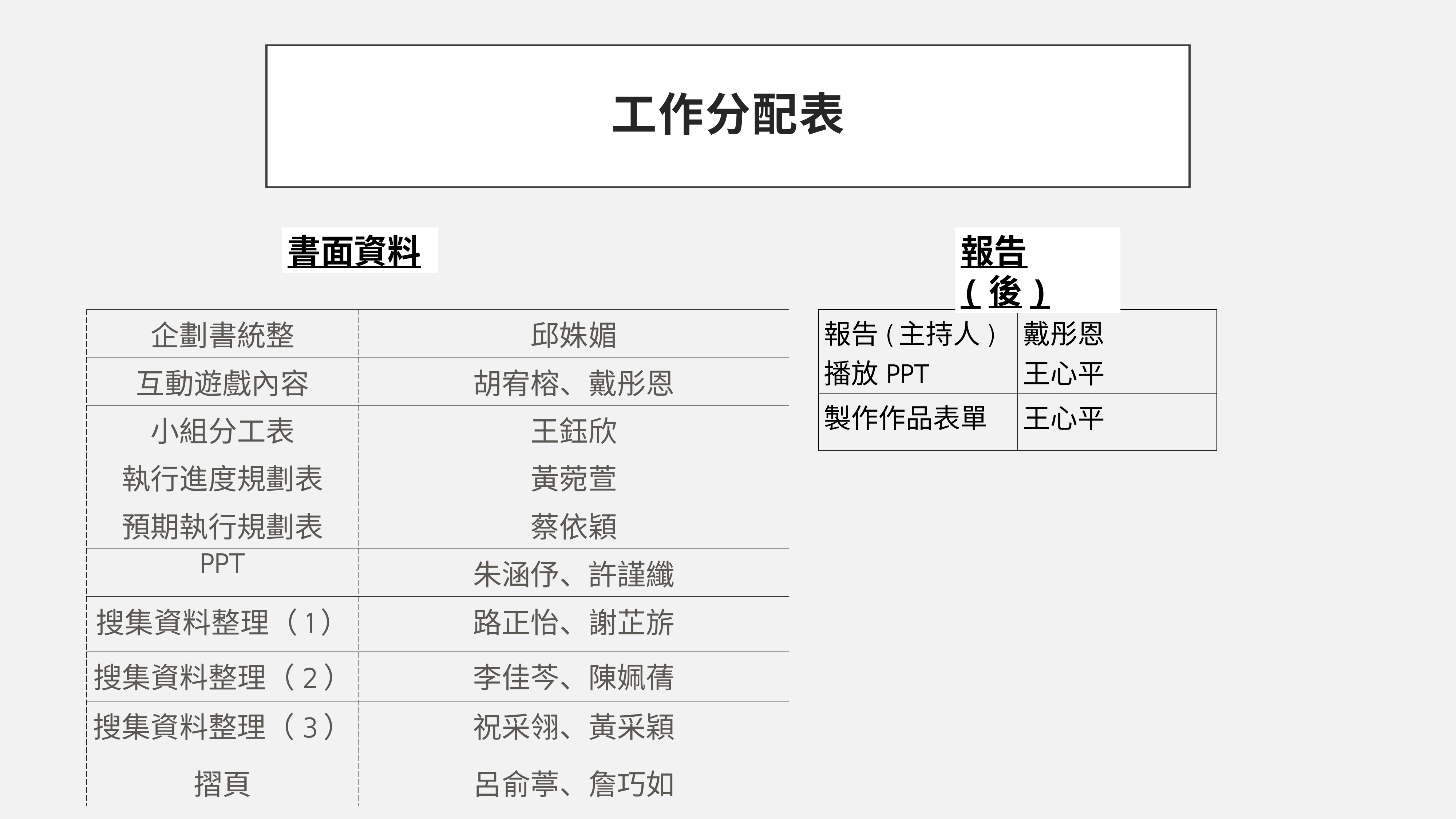

# 工作分配表
書面資料
報告(後)
| 企劃書統整 | 邱姝媚 |
| --- | --- |
| 互動遊戲內容 | 胡宥榕、戴彤恩 |
| 小組分工表 | 王鈺欣 |
| 執行進度規劃表 | 黃菀萱 |
| 預期執行規劃表 | 蔡依穎 |
| PPT | 朱涵伃、許謹纖 |
| 搜集資料整理（1） | 路正怡、謝芷旂 |
| 搜集資料整理（2） | 李佳芩、陳姵蒨 |
| 搜集資料整理（3） | 祝采翎、黃采穎 |
| 摺頁 | 呂俞葶、詹巧如 |
| 報告(主持人) 播放PPT | 戴彤恩 王心平 |
| --- | --- |
| 製作作品表單 | 王心平 |